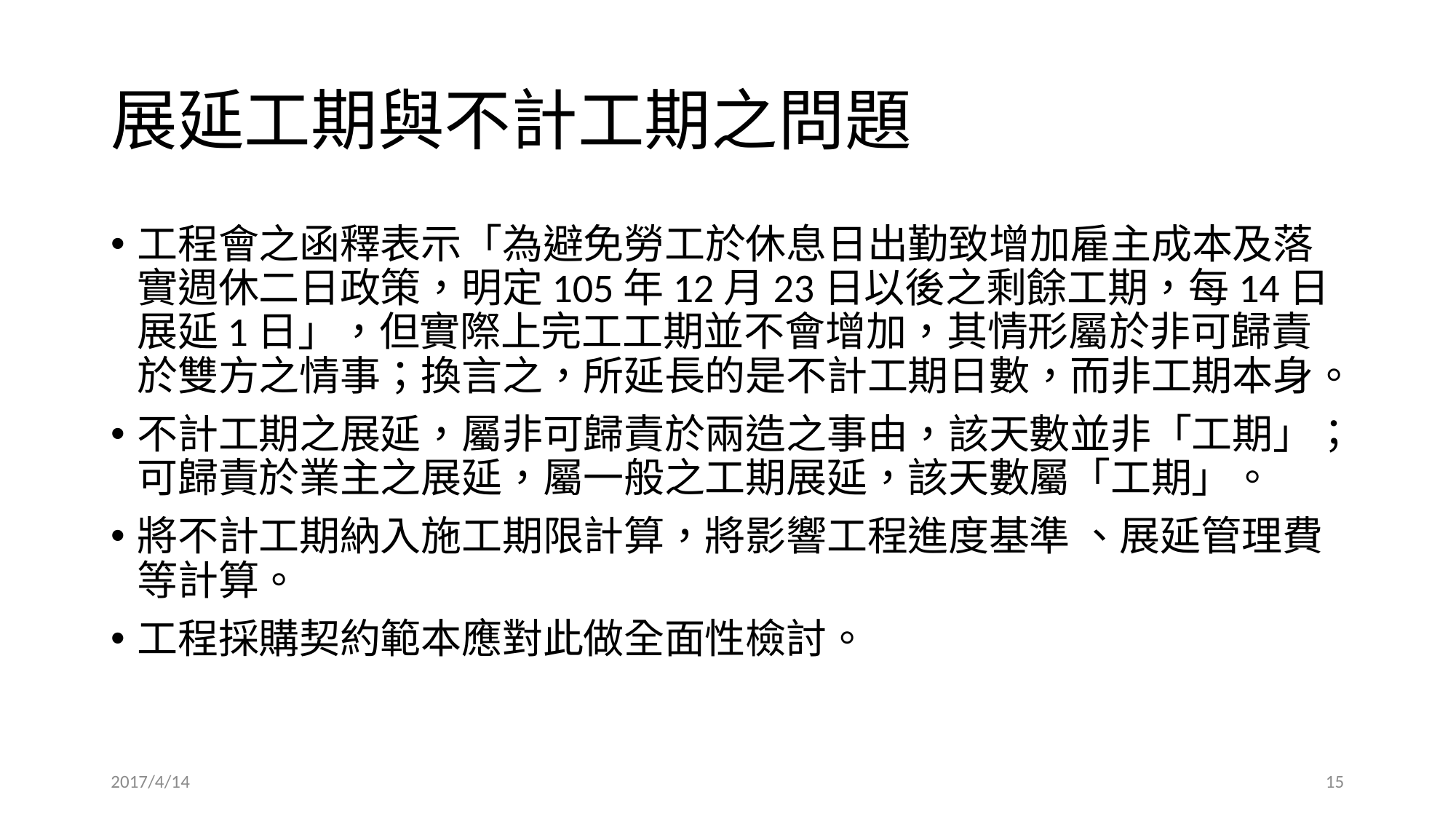

# 展延工期與不計工期之問題
工程會之函釋表示「為避免勞工於休息日出勤致增加雇主成本及落實週休二日政策，明定105年12月23日以後之剩餘工期，每14日展延1日」，但實際上完工工期並不會增加，其情形屬於非可歸責於雙方之情事；換言之，所延長的是不計工期日數，而非工期本身。
不計工期之展延，屬非可歸責於兩造之事由，該天數並非「工期」；可歸責於業主之展延，屬一般之工期展延，該天數屬「工期」。
將不計工期納入施工期限計算，將影響工程進度基準 、展延管理費等計算。
工程採購契約範本應對此做全面性檢討。
2017/4/14

15